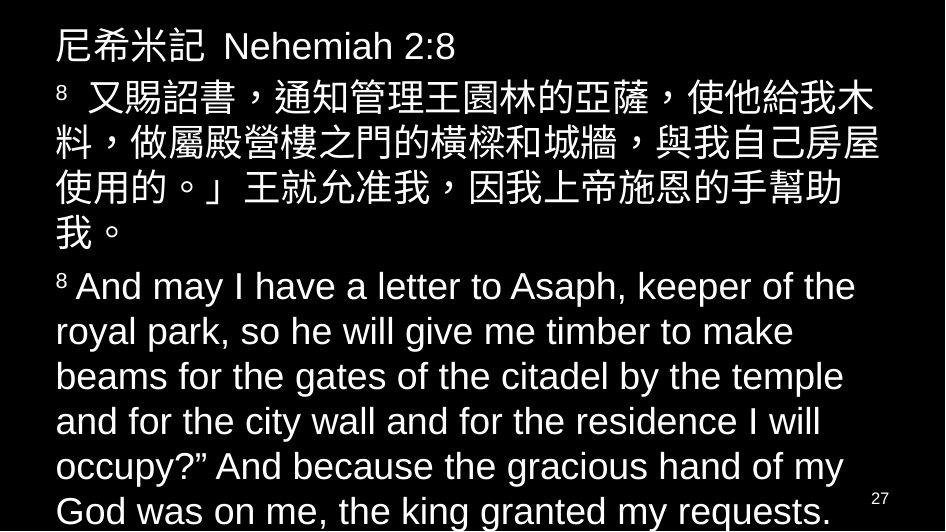

尼希米記 Nehemiah 2:8
8 又賜詔書，通知管理王園林的亞薩，使他給我木料，做屬殿營樓之門的橫樑和城牆，與我自己房屋使用的。」王就允准我，因我上帝施恩的手幫助我。
8 And may I have a letter to Asaph, keeper of the royal park, so he will give me timber to make beams for the gates of the citadel by the temple and for the city wall and for the residence I will occupy?” And because the gracious hand of my God was on me, the king granted my requests.

27